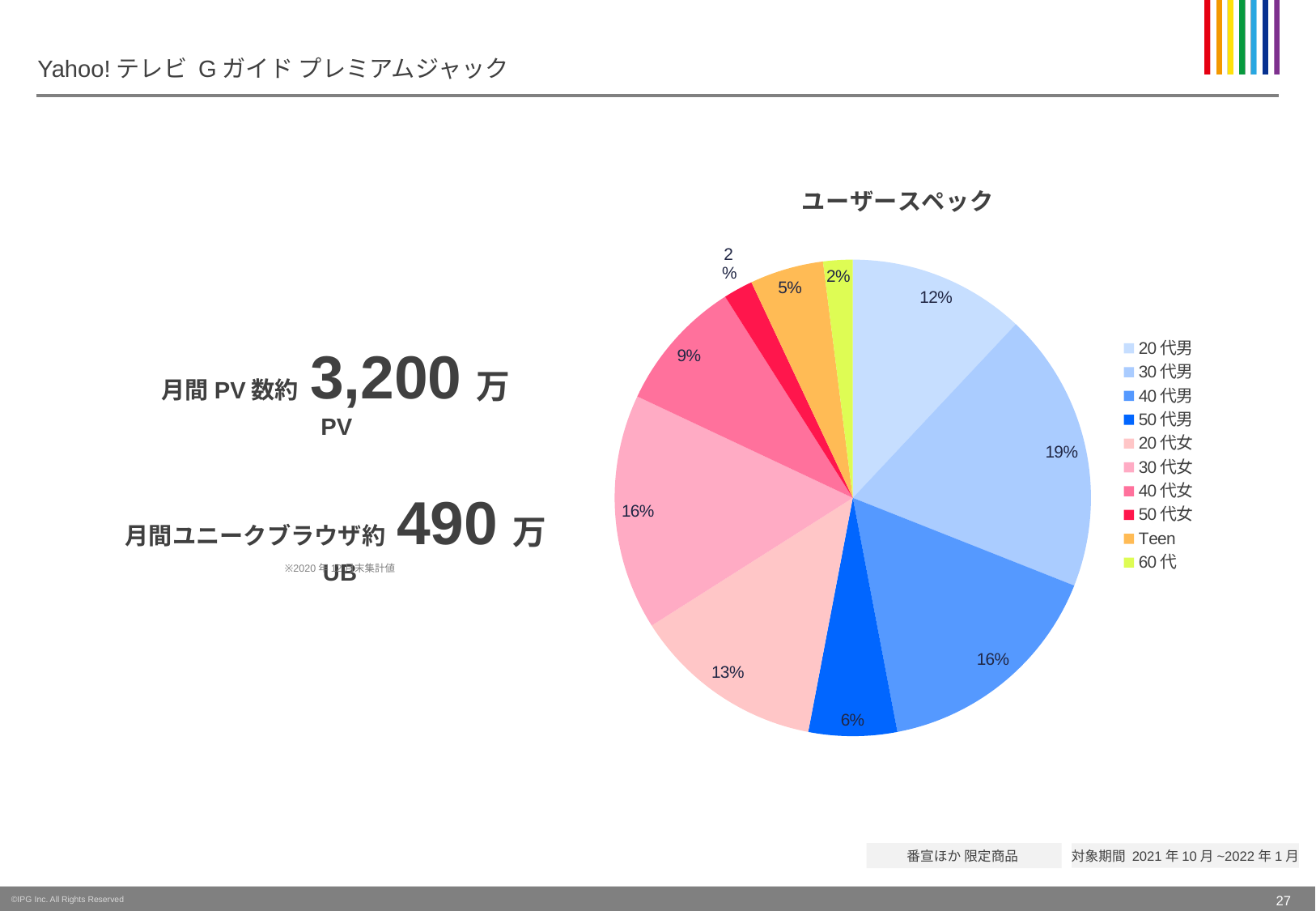

# Yahoo!テレビ Gガイド プレミアムジャック

### Chart:

| Category | ユーザースペック |
|---|---|
| 20代男 | 0.12 |
| 30代男 | 0.19 |
| 40代男 | 0.16 |
| 50代男 | 0.06 |
| 20代女 | 0.13 |
| 30代女 | 0.16 |
| 40代女 | 0.09 |
| 50代女 | 0.02 |
| Teen | 0.05 |
| 60代 | 0.02 |
月間PV数約 3,200万PV
月間ユニークブラウザ約 490万UB
※2020年12月末集計値
番宣ほか 限定商品
27
©IPG Inc. All Rights Reserved